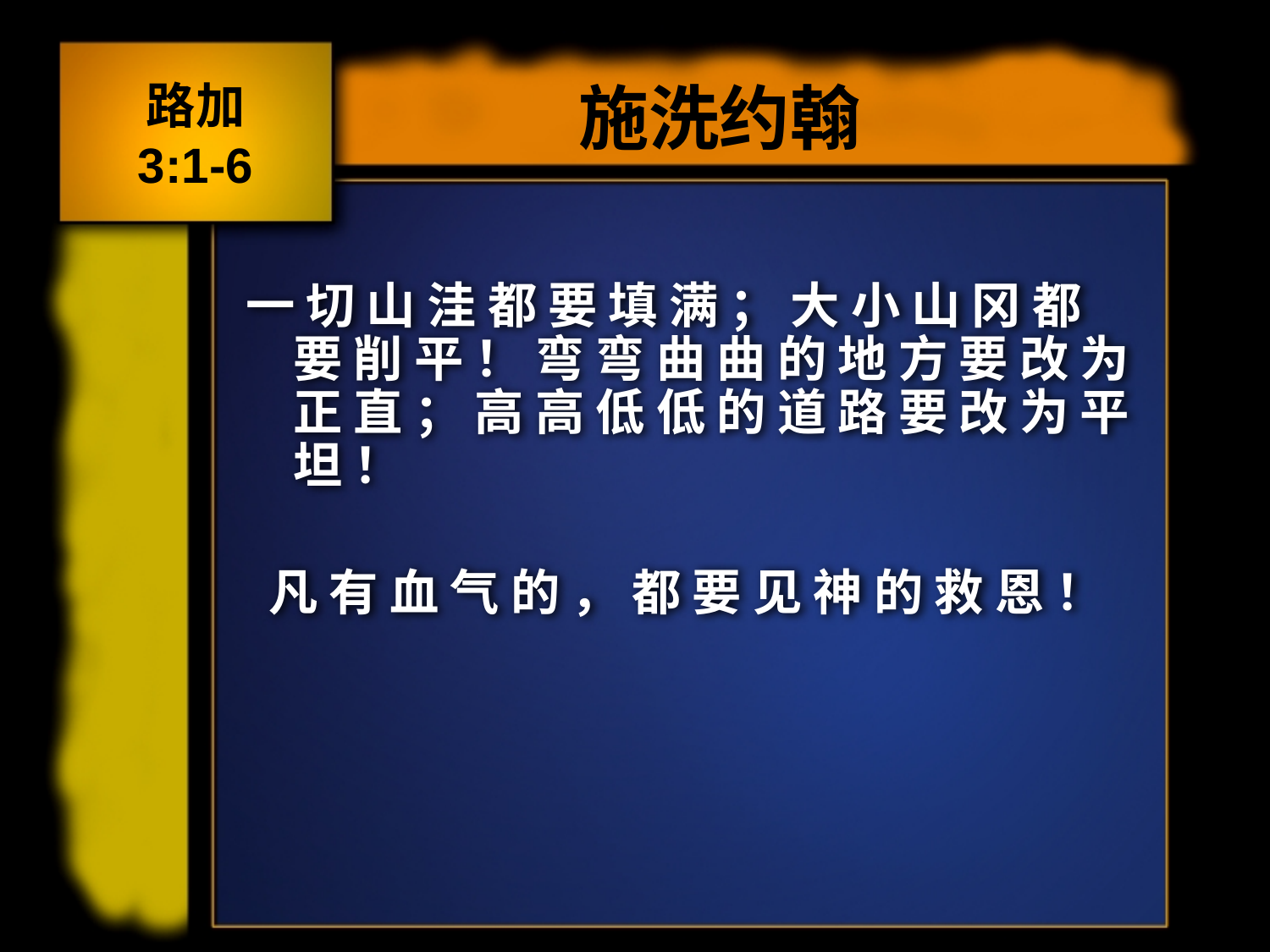

施洗约翰
路加
3:1-6
一 切 山 洼 都 要 填 满 ； 大 小 山 冈 都 要 削 平 ！ 弯 弯 曲 曲 的 地 方 要 改 为 正 直 ； 高 高 低 低 的 道 路 要 改 为 平 坦 ！

 凡 有 血 气 的 ， 都 要 见 神 的 救 恩 ！